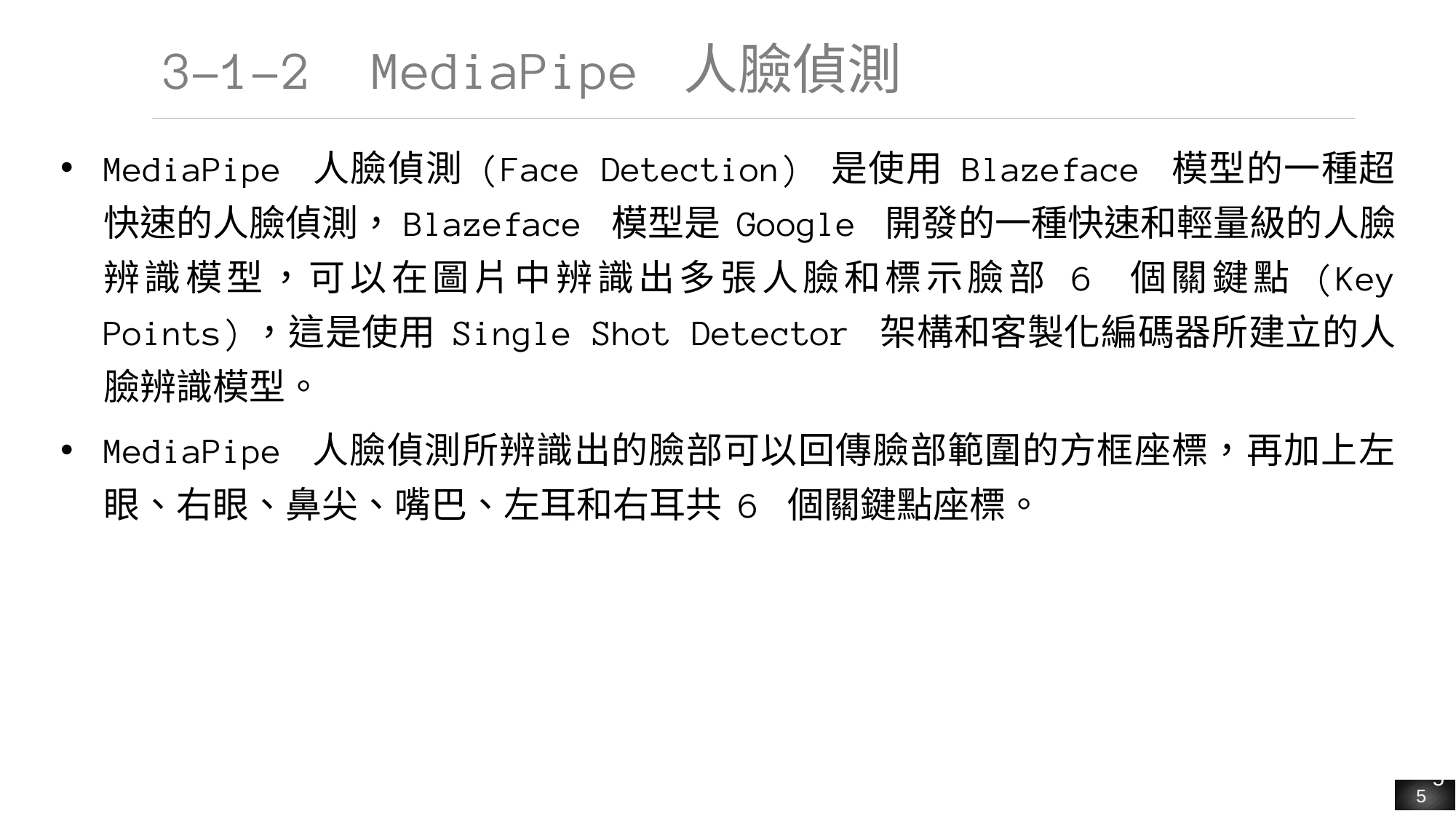

# 3-1-2  MediaPipe 人臉偵測
MediaPipe 人臉偵測 (Face Detection) 是使用 Blazeface 模型的一種超快速的人臉偵測，Blazeface 模型是 Google 開發的一種快速和輕量級的人臉辨識模型，可以在圖片中辨識出多張人臉和標示臉部 6 個關鍵點 (Key Points)，這是使用 Single Shot Detector 架構和客製化編碼器所建立的人臉辨識模型。
MediaPipe 人臉偵測所辨識出的臉部可以回傳臉部範圍的方框座標，再加上左眼、右眼、鼻尖、嘴巴、左耳和右耳共 6 個關鍵點座標。

5